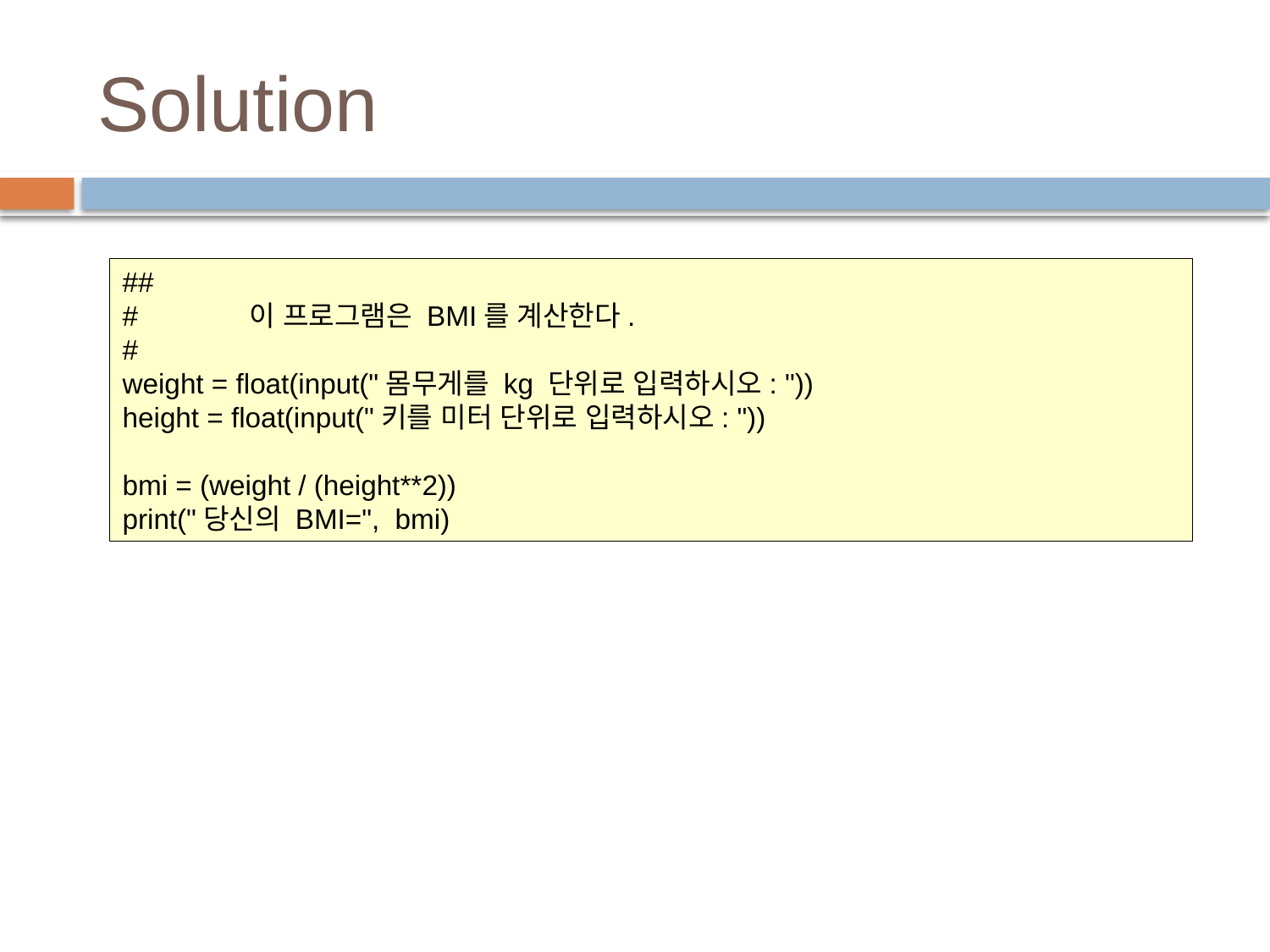

# Solution
##
#	이 프로그램은 BMI를 계산한다.
#
weight = float(input("몸무게를 kg 단위로 입력하시오: "))
height = float(input("키를 미터 단위로 입력하시오: "))

bmi = (weight / (height**2))
print("당신의 BMI=",  bmi)